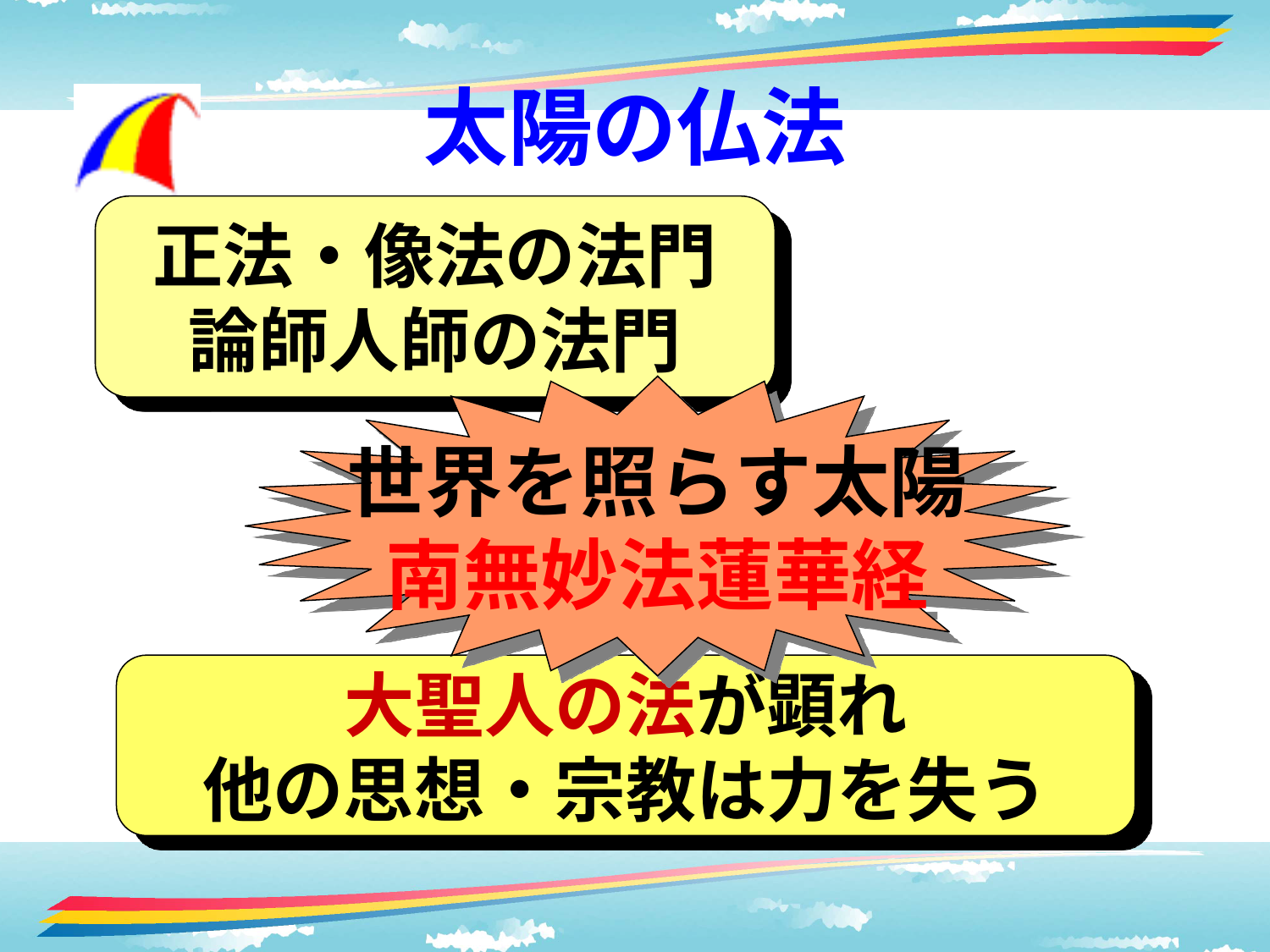

# 太陽の仏法
正法・像法の法門
論師人師の法門
世界を照らす太陽
南無妙法蓮華経
大聖人の法が顕れ
他の思想・宗教は力を失う